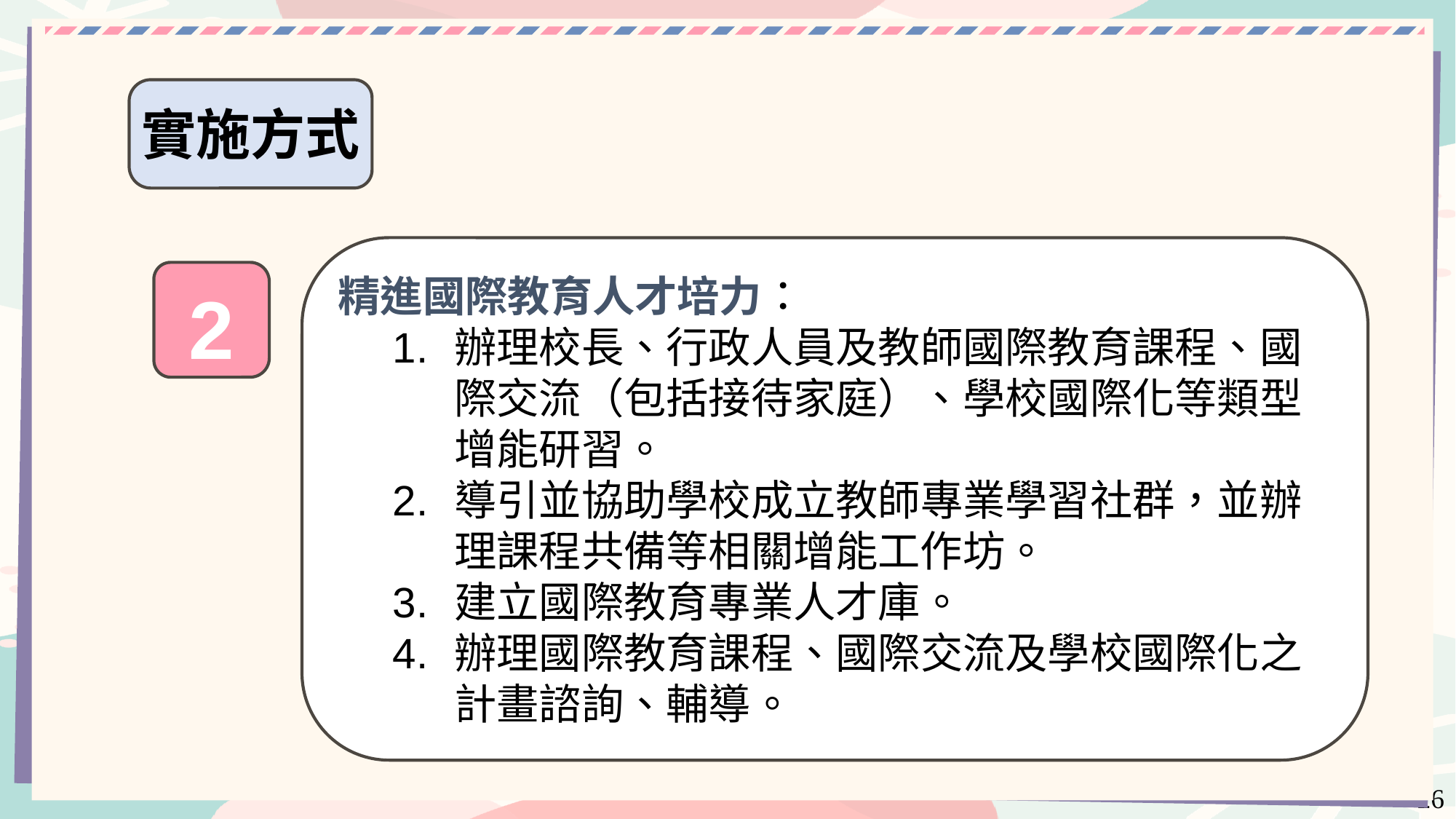

實施方式
精進國際教育人才培力：
辦理校長、行政人員及教師國際教育課程、國際交流（包括接待家庭）、學校國際化等類型增能研習。
導引並協助學校成立教師專業學習社群，並辦理課程共備等相關增能工作坊。
建立國際教育專業人才庫。
辦理國際教育課程、國際交流及學校國際化之計畫諮詢、輔導。

2
26